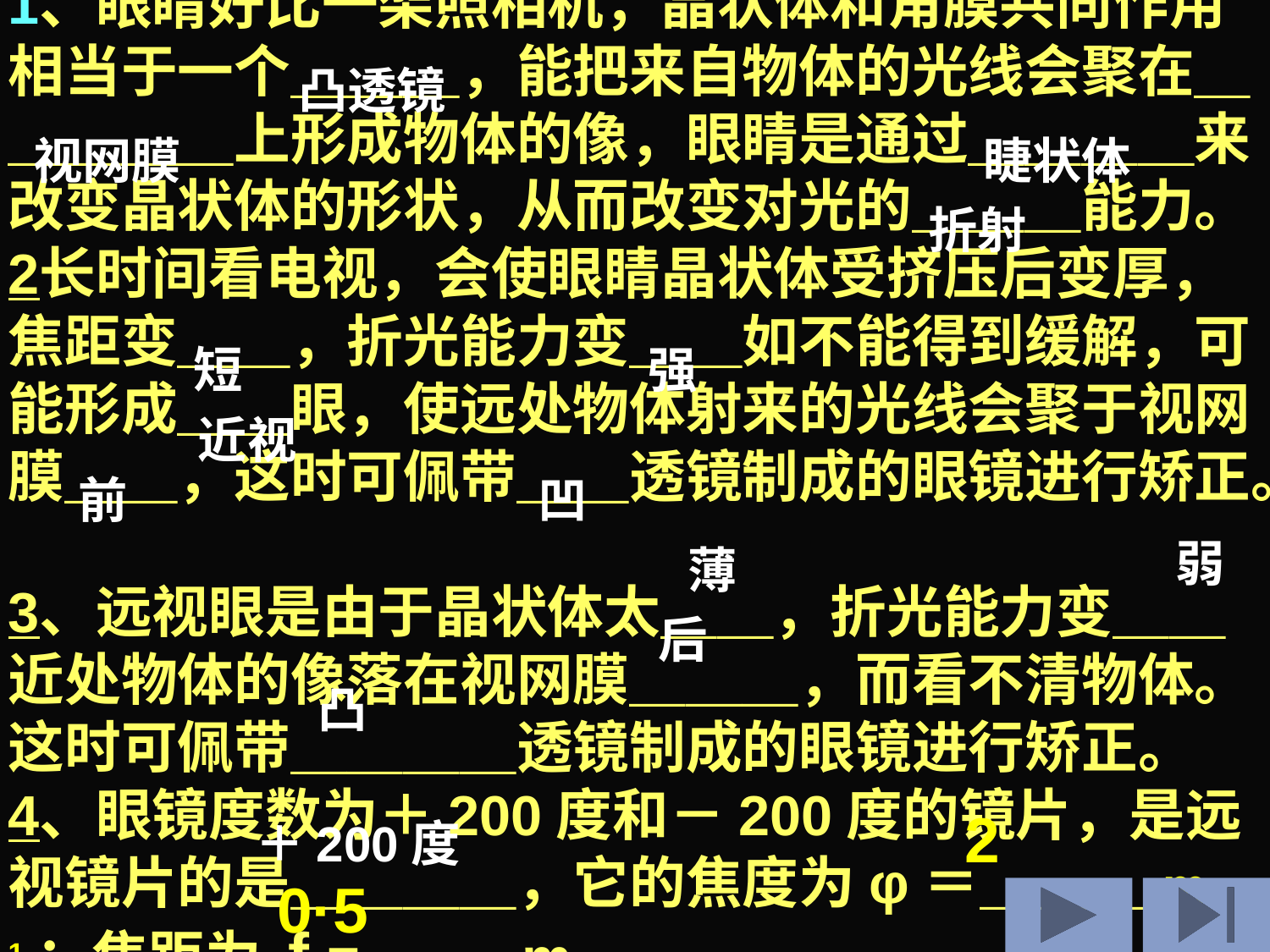

1、眼睛好比一架照相机，晶状体和角膜共同作用相当于一个＿＿＿，能把来自物体的光线会聚在＿＿＿＿＿上形成物体的像，眼睛是通过＿＿＿＿来改变晶状体的形状，从而改变对光的＿＿＿能力。
2长时间看电视，会使眼睛晶状体受挤压后变厚，焦距变＿＿，折光能力变＿＿如不能得到缓解，可能形成＿＿眼，使远处物体射来的光线会聚于视网膜＿＿，这时可佩带＿＿透镜制成的眼镜进行矫正。
3、远视眼是由于晶状体太＿＿，折光能力变＿＿近处物体的像落在视网膜＿＿＿，而看不清物体。这时可佩带＿＿＿＿透镜制成的眼镜进行矫正。
4、眼镜度数为＋200度和－200度的镜片，是远视镜片的是＿＿＿＿，它的焦度为φ＝＿＿＿m-1；焦距为 f = ＿__m。
凸透镜
视网膜
睫状体
折射
短
强
近视
前
凹
弱
薄
后
凸
2
＋200度
0·5